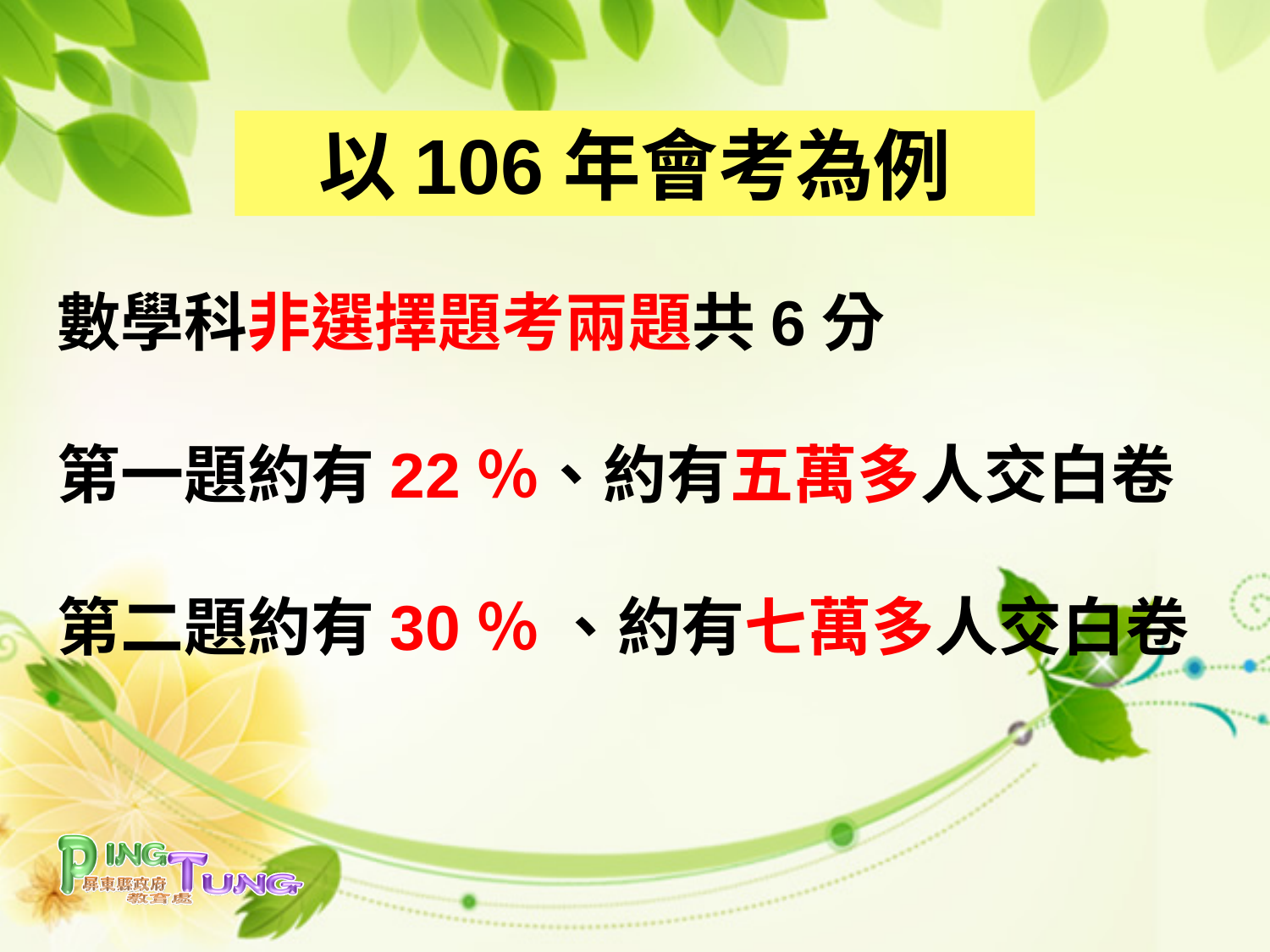

以106年會考為例
數學科非選擇題考兩題共6分

第一題約有22％、約有五萬多人交白卷

第二題約有30％ 、約有七萬多人交白卷